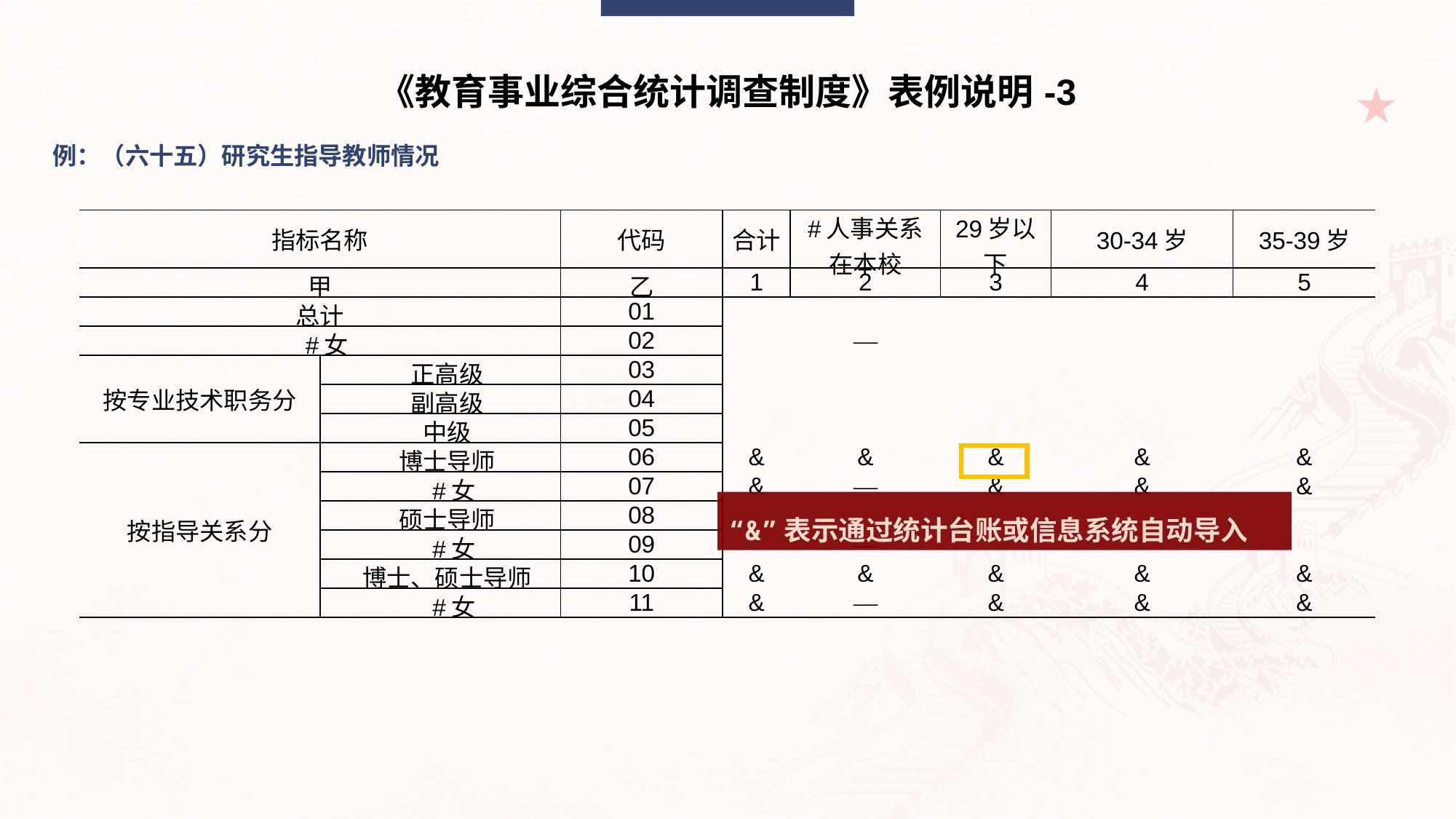

《教育事业综合统计调查制度》表例说明-3
例：（六十五）研究生指导教师情况
| 指标名称 |  | 代码 | 合计 | #人事关系在本校 | 29岁以下 | 30-34岁 | 35-39岁 |
| --- | --- | --- | --- | --- | --- | --- | --- |
| 甲 |  | 乙 | 1 | 2 | 3 | 4 | 5 |
| 总计 |  | 01 |  |  |  |  |  |
| #女 |  | 02 |  | — |  |  |  |
| 按专业技术职务分 | 正高级 | 03 |  |  |  |  |  |
|  | 副高级 | 04 |  |  |  |  |  |
|  | 中级 | 05 |  |  |  |  |  |
| 按指导关系分 | 博士导师 | 06 | & | & | & | & | & |
|  | #女 | 07 | & | — | & | & | & |
|  | 硕士导师 | 08 |  |  |  |  |  |
|  | #女 | 09 |  | — |  |  |  |
|  | 博士、硕士导师 | 10 | & | & | & | & | & |
|  | #女 | 11 | & | — | & | & | & |

“&”表示通过统计台账或信息系统自动导入